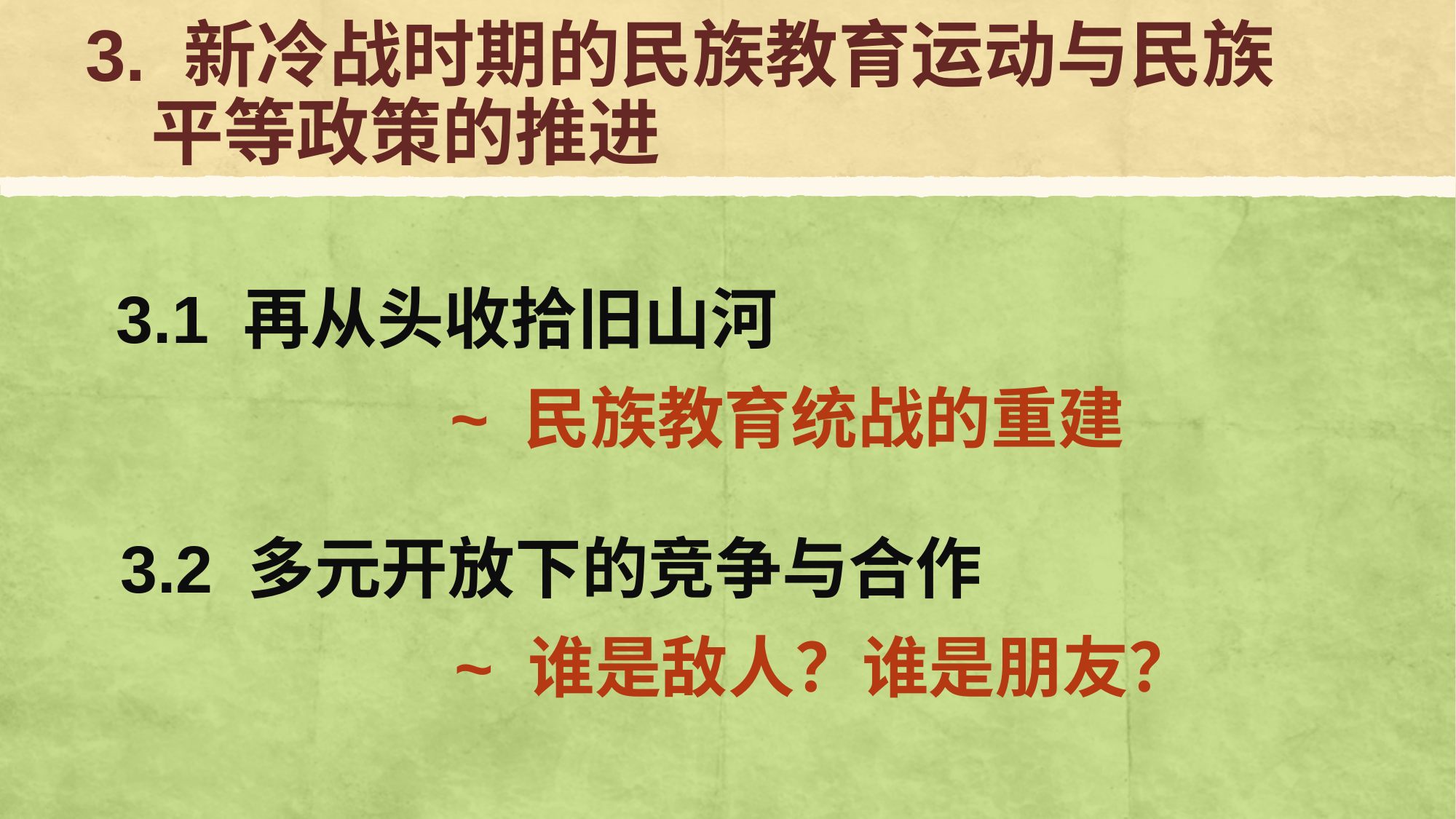

# 3. 新冷战时期的民族教育运动与民族 平等政策的推进
3.1 再从头收拾旧山河
                  ~ 民族教育统战的重建
3.2 多元开放下的竞争与合作
                  ~ 谁是敌人？谁是朋友？